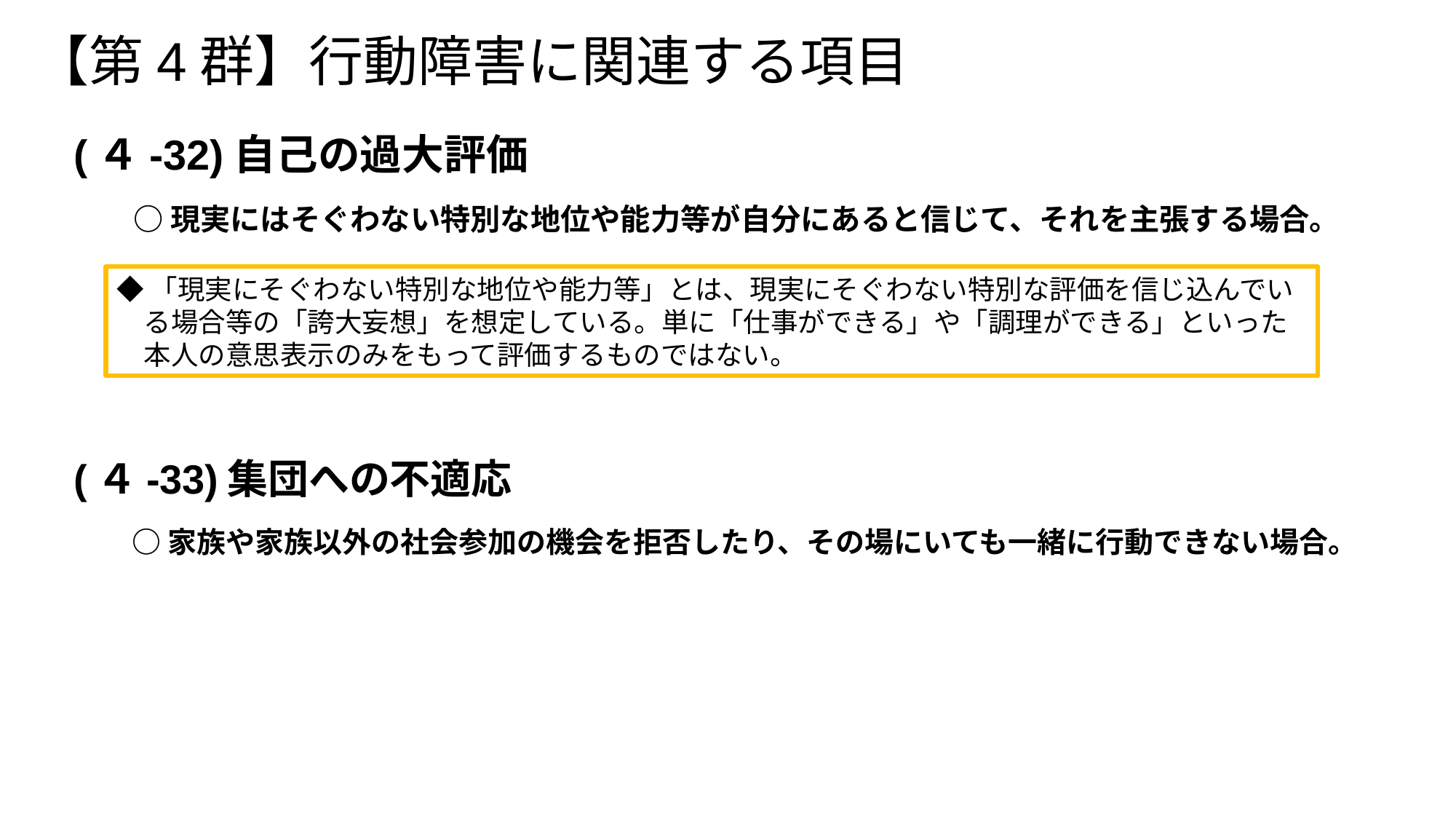

# 【第4群】行動障害に関連する項目
(４-32)自己の過大評価
　　○ 現実にはそぐわない特別な地位や能力等が自分にあると信じて、それを主張する場合。
◆「現実にそぐわない特別な地位や能力等」とは、現実にそぐわない特別な評価を信じ込んでい
　る場合等の「誇大妄想」を想定している。単に「仕事ができる」や「調理ができる」といった
　本人の意思表示のみをもって評価するものではない。
(４-33)集団への不適応
　　○ 家族や家族以外の社会参加の機会を拒否したり、その場にいても一緒に行動できない場合。